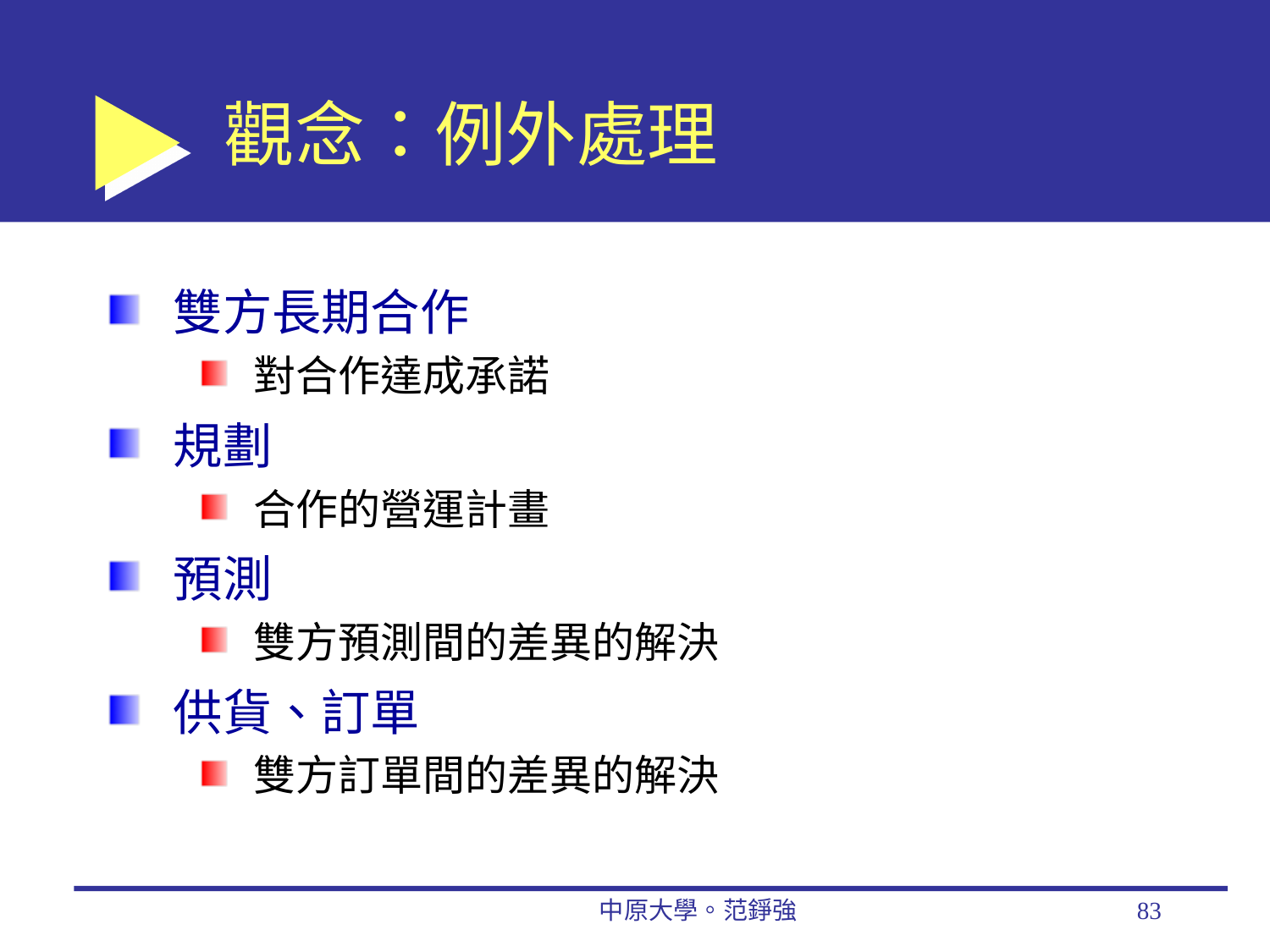

# 觀念：例外處理
雙方長期合作
對合作達成承諾
規劃
合作的營運計畫
預測
雙方預測間的差異的解決
供貨、訂單
雙方訂單間的差異的解決

中原大學。范錚強
83